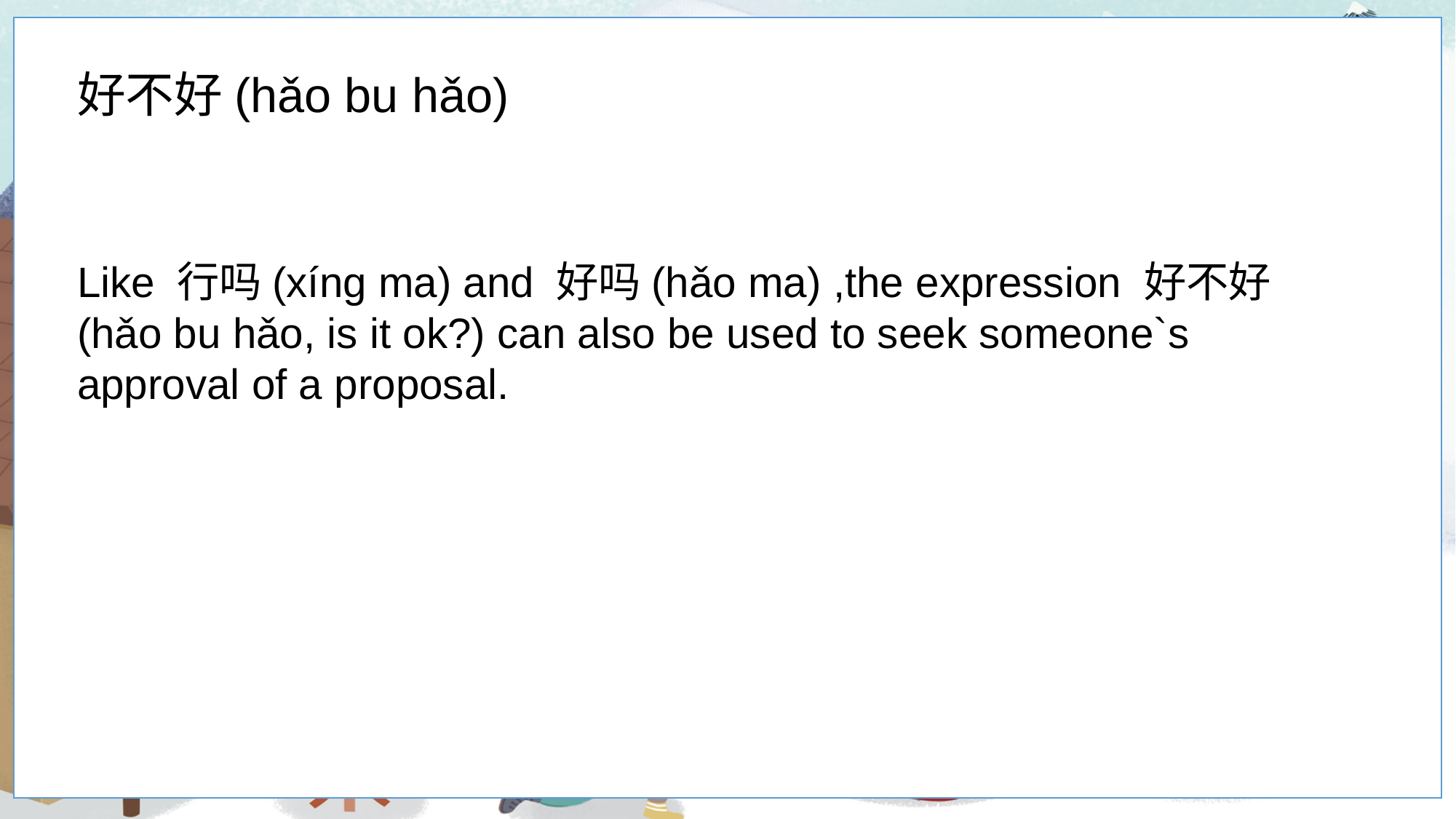

好不好(hǎo bu hǎo)
Like 行吗(xíng ma) and 好吗(hǎo ma) ,the expression 好不好(hǎo bu hǎo, is it ok?) can also be used to seek someone`s approval of a proposal.